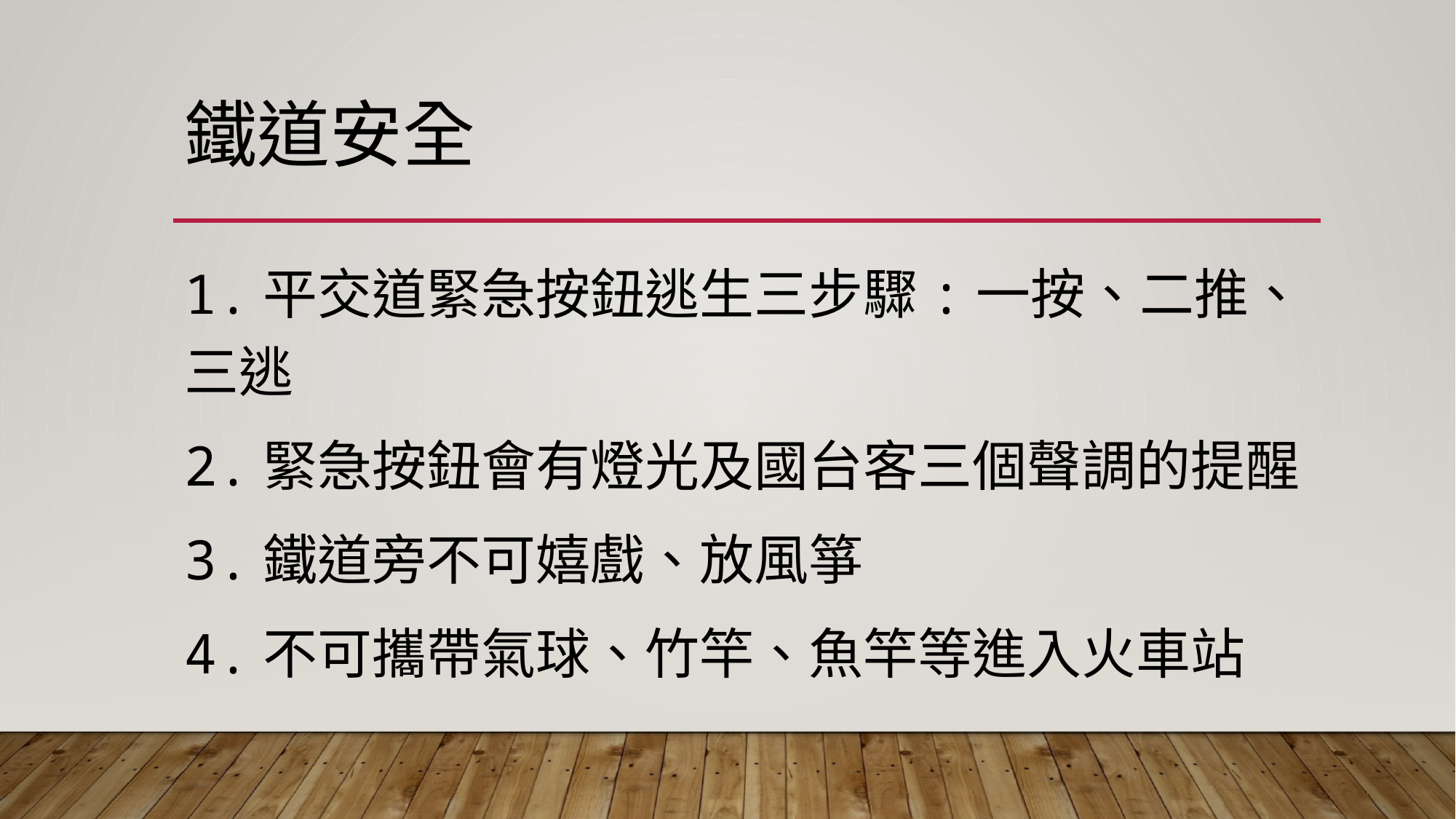

# 鐵道安全
1.平交道緊急按鈕逃生三步驟:一按、二推、三逃
2.緊急按鈕會有燈光及國台客三個聲調的提醒
3.鐵道旁不可嬉戲、放風箏
4.不可攜帶氣球、竹竿、魚竿等進入火車站